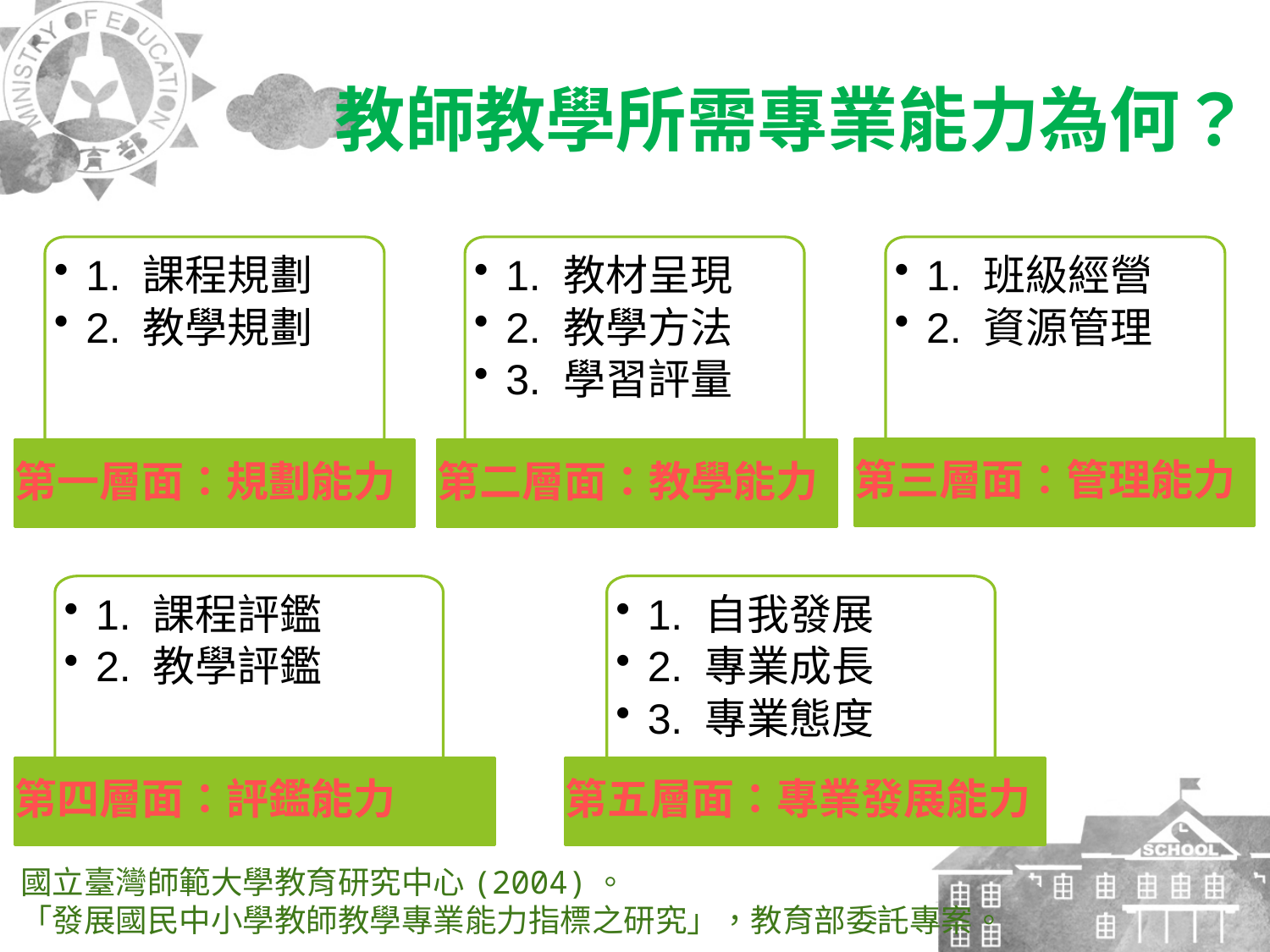

教師教學所需專業能力為何？
1. 課程規劃
2. 教學規劃
1. 教材呈現
2. 教學方法
3. 學習評量
1. 班級經營
2. 資源管理
第三層面：管理能力
第一層面：規劃能力
第二層面：教學能力
1. 自我發展
2. 專業成長
3. 專業態度
1. 課程評鑑
2. 教學評鑑
第四層面：評鑑能力
第五層面：專業發展能力
國立臺灣師範大學教育研究中心(2004)。
「發展國民中小學教師教學專業能力指標之研究」，教育部委託專案。